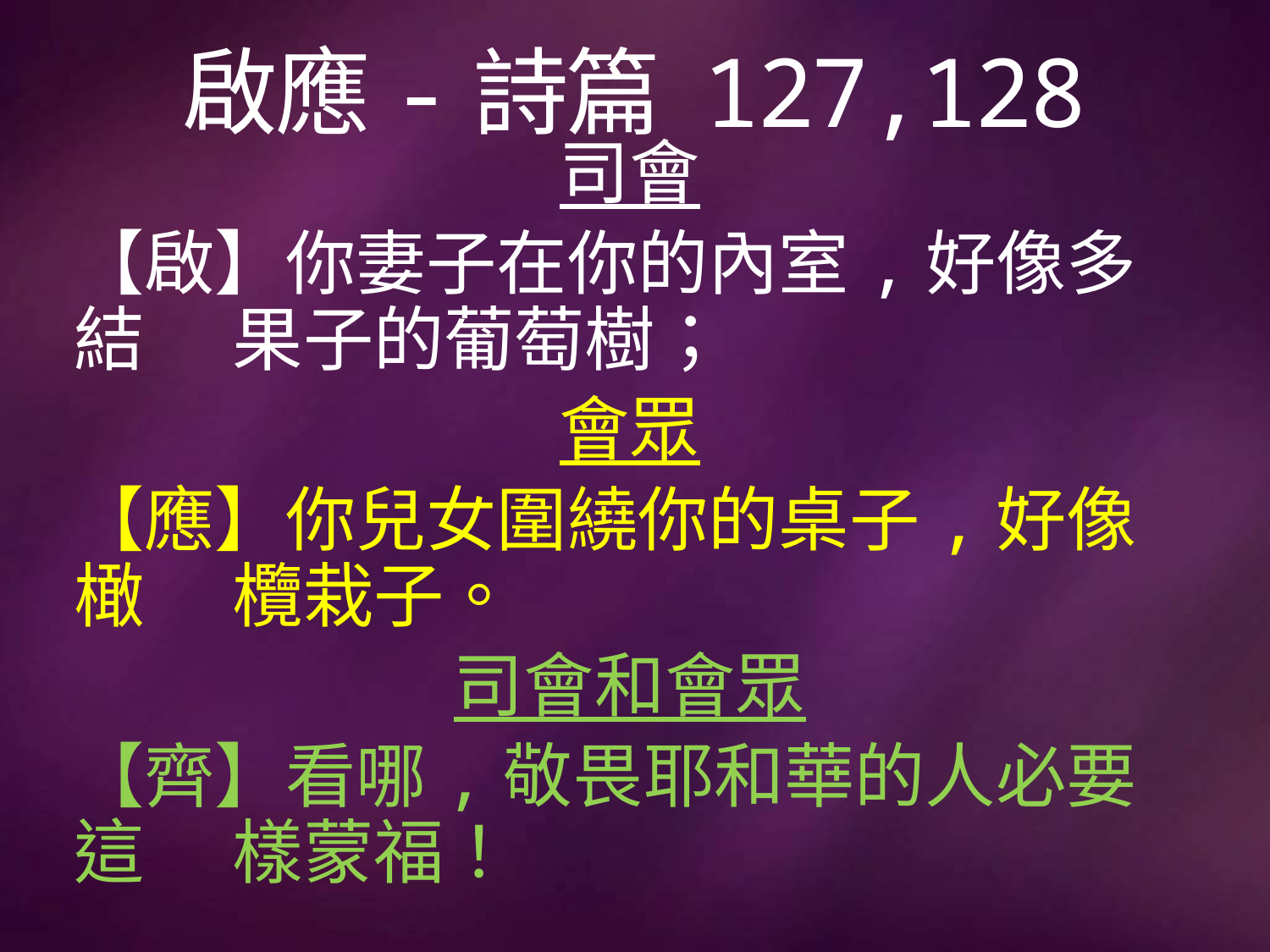

# 啟應-詩篇 127,128
司會
【啟】你妻子在你的內室,好像多結	  果子的葡萄樹；
會眾
【應】你兒女圍繞你的桌子,好像橄	  欖栽子。
司會和會眾
【齊】看哪,敬畏耶和華的人必要這	  樣蒙福！